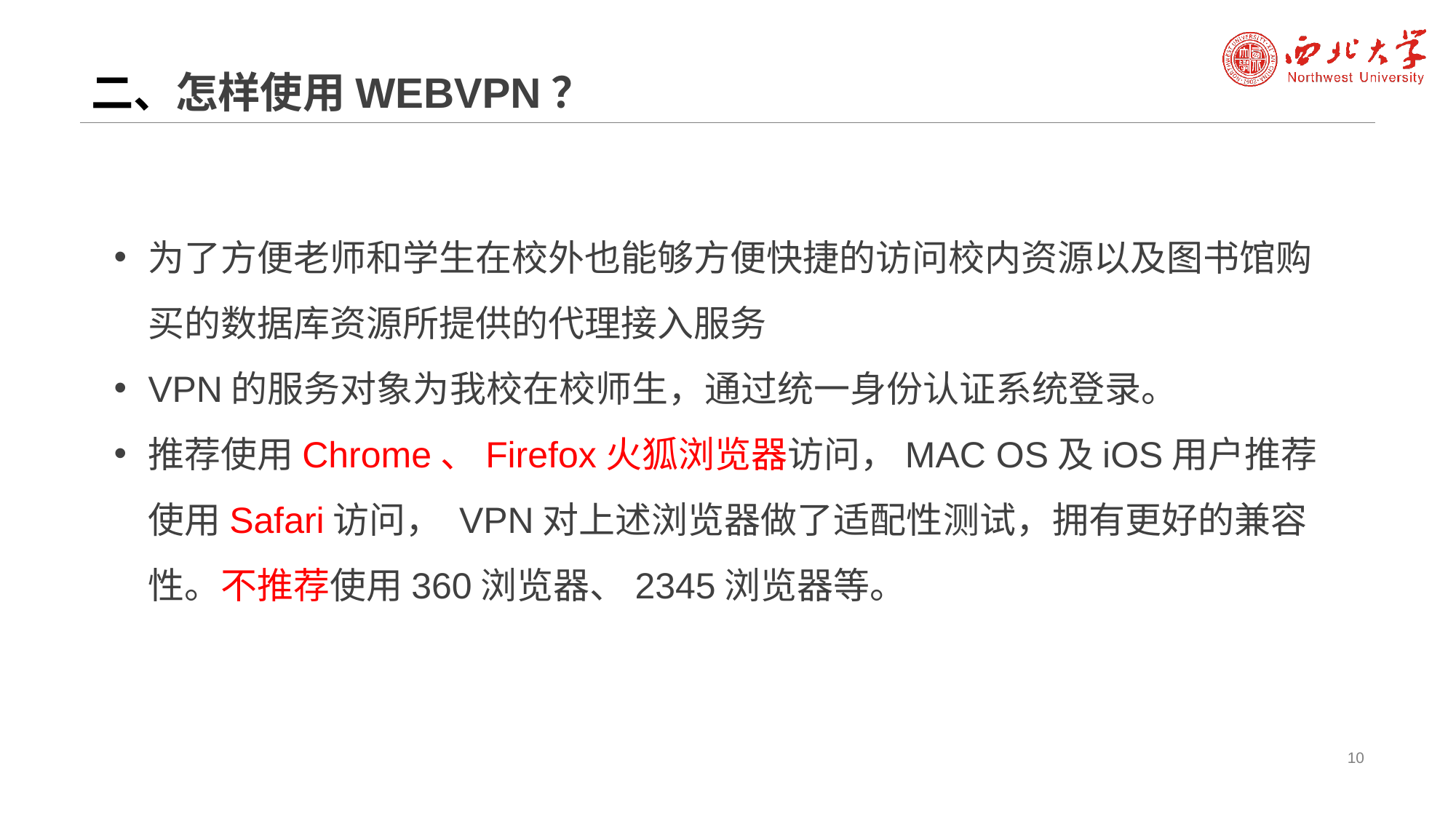

# 二、怎样使用WEBVPN？
为了方便老师和学生在校外也能够方便快捷的访问校内资源以及图书馆购买的数据库资源所提供的代理接入服务
VPN的服务对象为我校在校师生，通过统一身份认证系统登录。
推荐使用Chrome、Firefox火狐浏览器访问，MAC OS及iOS用户推荐使用Safari访问， VPN对上述浏览器做了适配性测试，拥有更好的兼容性。不推荐使用360浏览器、2345浏览器等。
10